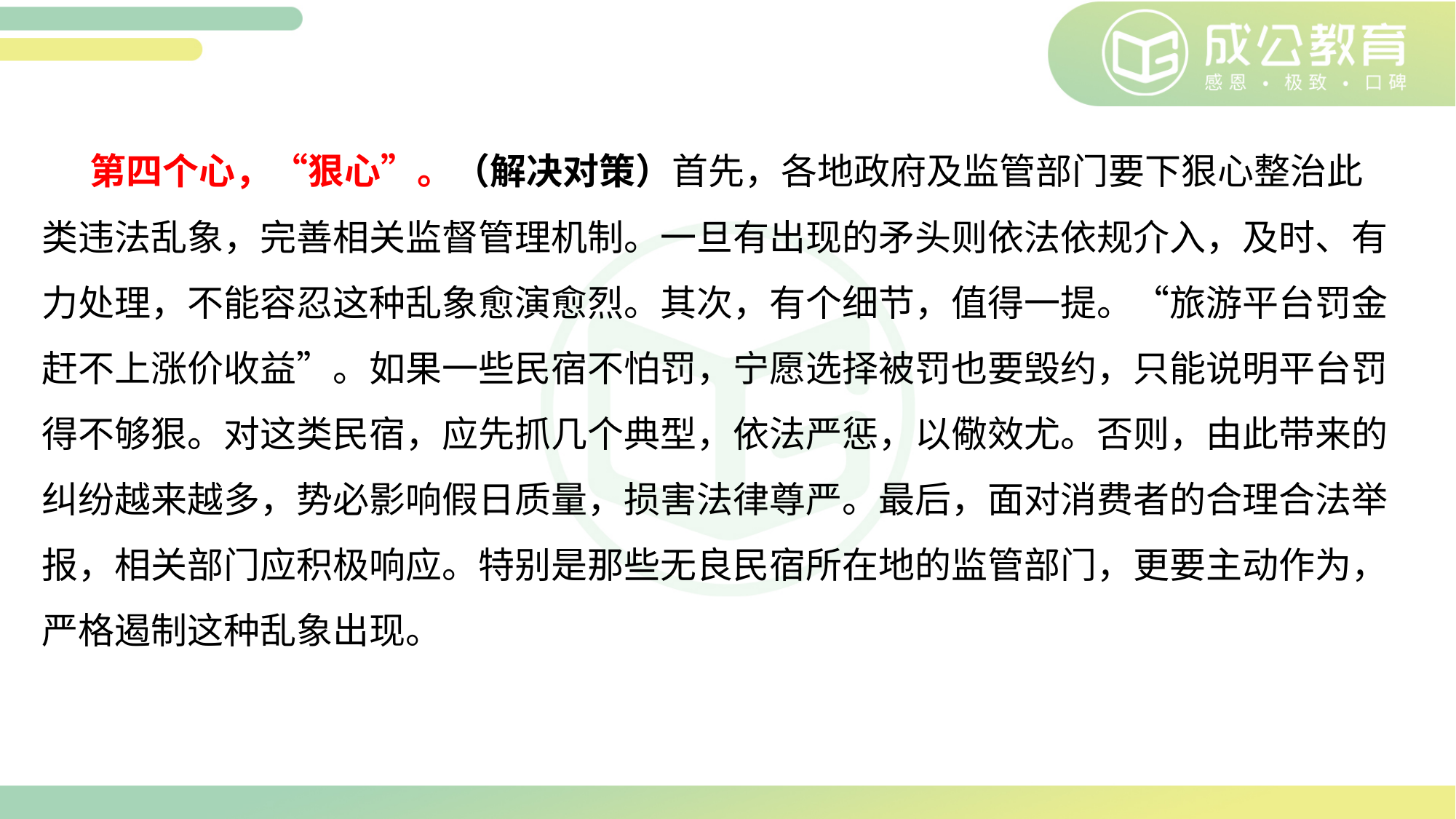

第四个心，“狠心”。（解决对策）首先，各地政府及监管部门要下狠心整治此类违法乱象，完善相关监督管理机制。一旦有出现的矛头则依法依规介入，及时、有力处理，不能容忍这种乱象愈演愈烈。其次，有个细节，值得一提。“旅游平台罚金赶不上涨价收益”。如果一些民宿不怕罚，宁愿选择被罚也要毁约，只能说明平台罚得不够狠。对这类民宿，应先抓几个典型，依法严惩，以儆效尤。否则，由此带来的纠纷越来越多，势必影响假日质量，损害法律尊严。最后，面对消费者的合理合法举报，相关部门应积极响应。特别是那些无良民宿所在地的监管部门，更要主动作为，严格遏制这种乱象出现。